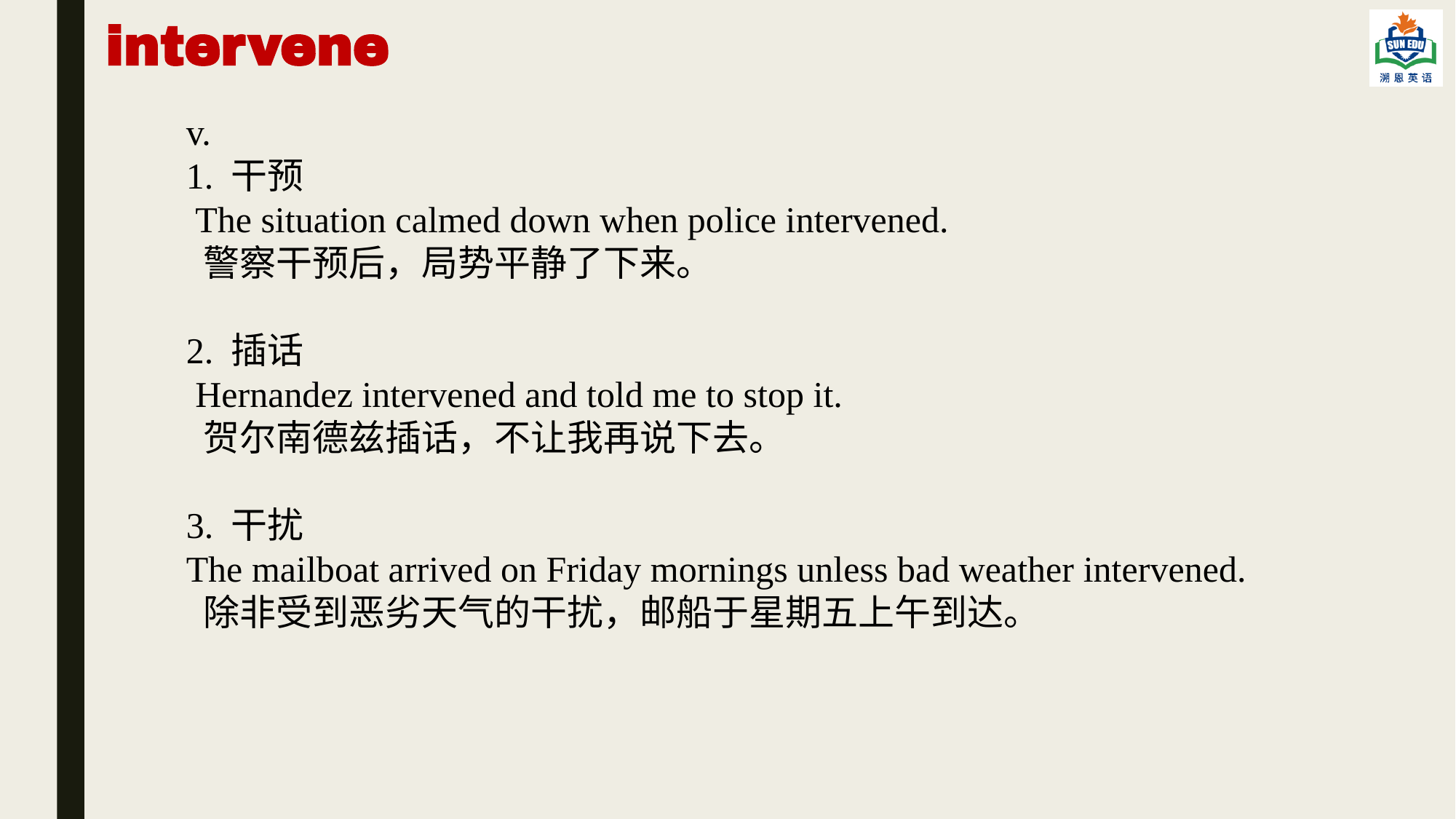

intervene
v.
1. 干预
 The situation calmed down when police intervened.
 警察干预后，局势平静了下来。

2. 插话
 Hernandez intervened and told me to stop it.
 贺尔南德兹插话，不让我再说下去。

3. 干扰
The mailboat arrived on Friday mornings unless bad weather intervened.
 除非受到恶劣天气的干扰，邮船于星期五上午到达。